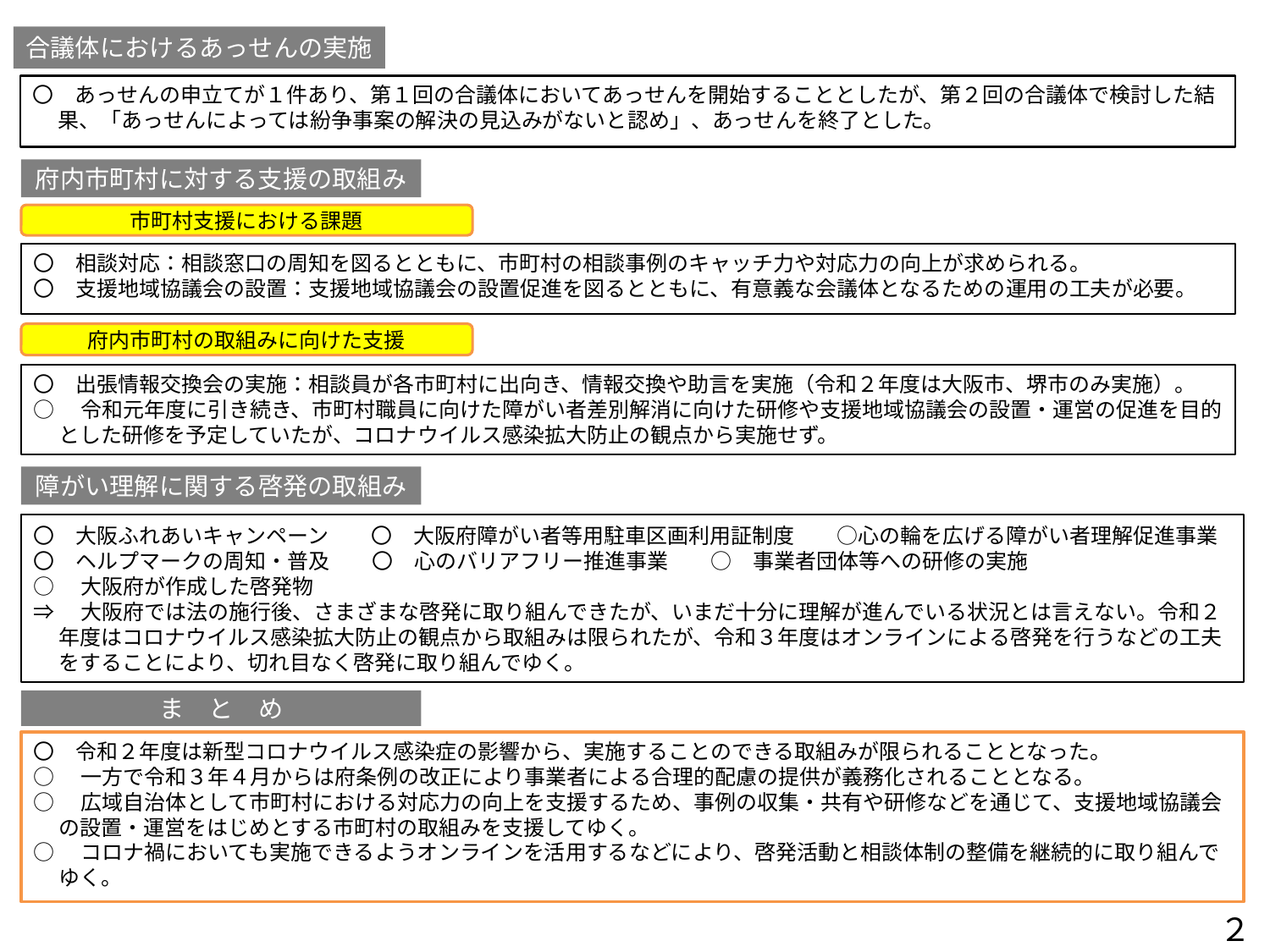

合議体におけるあっせんの実施
〇　あっせんの申立てが１件あり、第１回の合議体においてあっせんを開始することとしたが、第２回の合議体で検討した結果、「あっせんによっては紛争事案の解決の見込みがないと認め」、あっせんを終了とした。
府内市町村に対する支援の取組み
市町村支援における課題
〇　相談対応：相談窓口の周知を図るとともに、市町村の相談事例のキャッチ力や対応力の向上が求められる。
〇　支援地域協議会の設置：支援地域協議会の設置促進を図るとともに、有意義な会議体となるための運用の工夫が必要。
府内市町村の取組みに向けた支援
〇　出張情報交換会の実施：相談員が各市町村に出向き、情報交換や助言を実施（令和２年度は大阪市、堺市のみ実施）。
○　令和元年度に引き続き、市町村職員に向けた障がい者差別解消に向けた研修や支援地域協議会の設置・運営の促進を目的とした研修を予定していたが、コロナウイルス感染拡大防止の観点から実施せず。
障がい理解に関する啓発の取組み
〇　大阪ふれあいキャンペーン　　〇　大阪府障がい者等用駐車区画利用証制度　　○心の輪を広げる障がい者理解促進事業
〇　ヘルプマークの周知・普及　　〇　心のバリアフリー推進事業　　○　事業者団体等への研修の実施
○　大阪府が作成した啓発物
⇒　大阪府では法の施行後、さまざまな啓発に取り組んできたが、いまだ十分に理解が進んでいる状況とは言えない。令和２年度はコロナウイルス感染拡大防止の観点から取組みは限られたが、令和３年度はオンラインによる啓発を行うなどの工夫をすることにより、切れ目なく啓発に取り組んでゆく。
ま　と　め
〇　令和２年度は新型コロナウイルス感染症の影響から、実施することのできる取組みが限られることとなった。
○　一方で令和３年４月からは府条例の改正により事業者による合理的配慮の提供が義務化されることとなる。
○　広域自治体として市町村における対応力の向上を支援するため、事例の収集・共有や研修などを通じて、支援地域協議会の設置・運営をはじめとする市町村の取組みを支援してゆく。
○　コロナ禍においても実施できるようオンラインを活用するなどにより、啓発活動と相談体制の整備を継続的に取り組んでゆく。
２